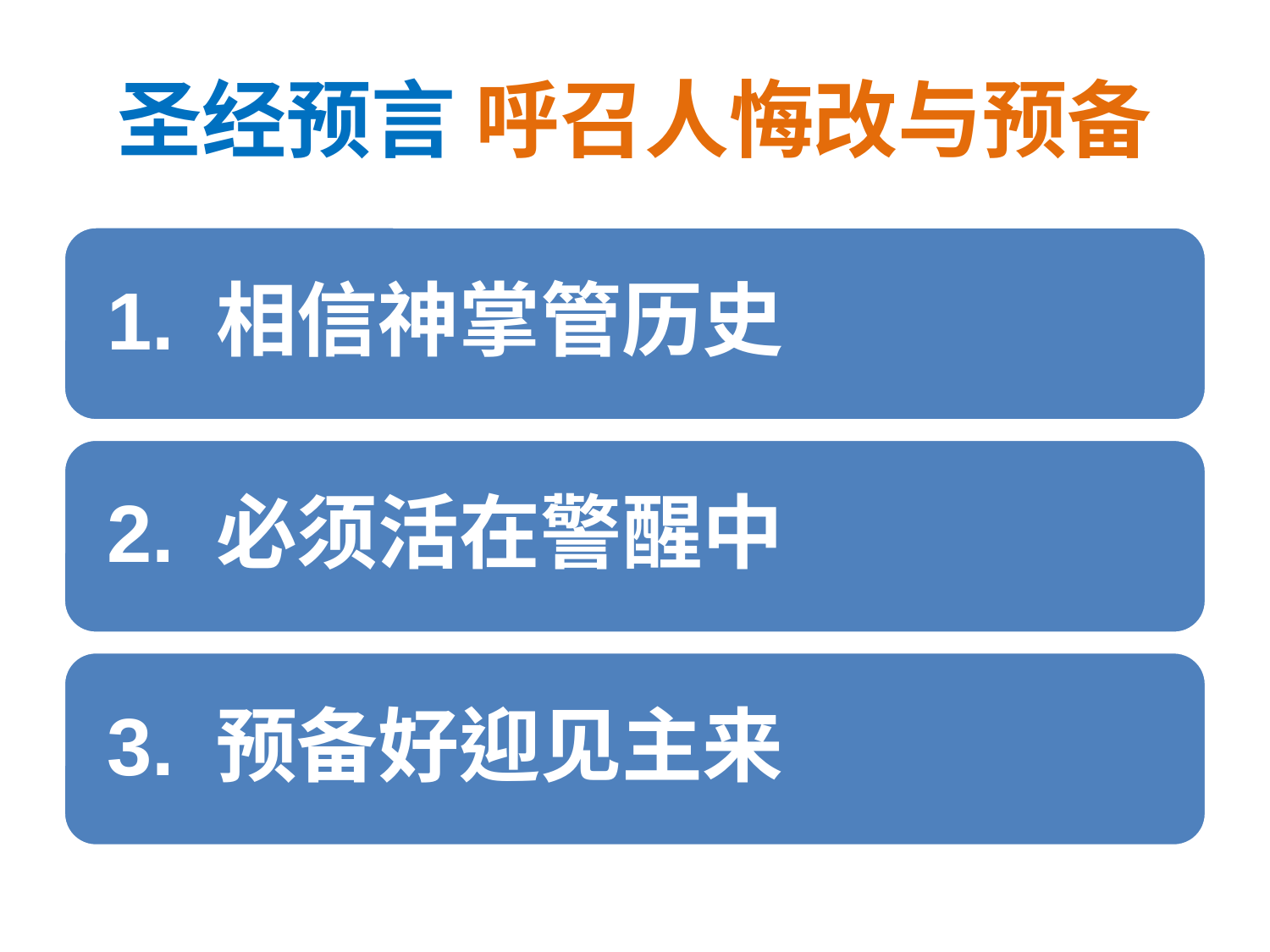

# 圣经预言 呼召人悔改与预备
1. 相信神掌管历史
2. 必须活在警醒中
3. 预备好迎见主来